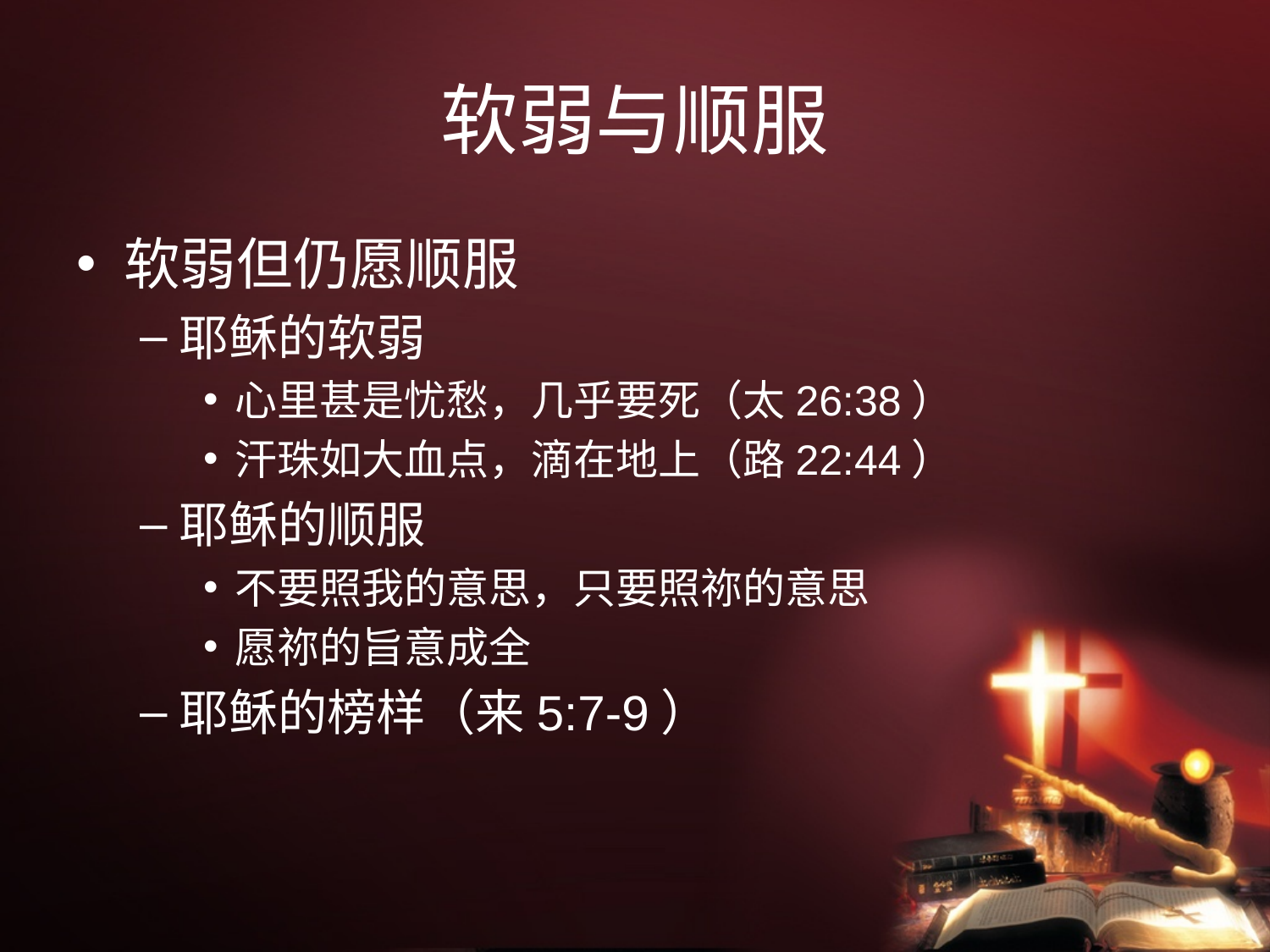

# 软弱与顺服
软弱但仍愿顺服
耶稣的软弱
心里甚是忧愁，几乎要死（太26:38）
汗珠如大血点，滴在地上（路22:44）
耶稣的顺服
不要照我的意思，只要照祢的意思
愿祢的旨意成全
耶稣的榜样（来5:7-9）